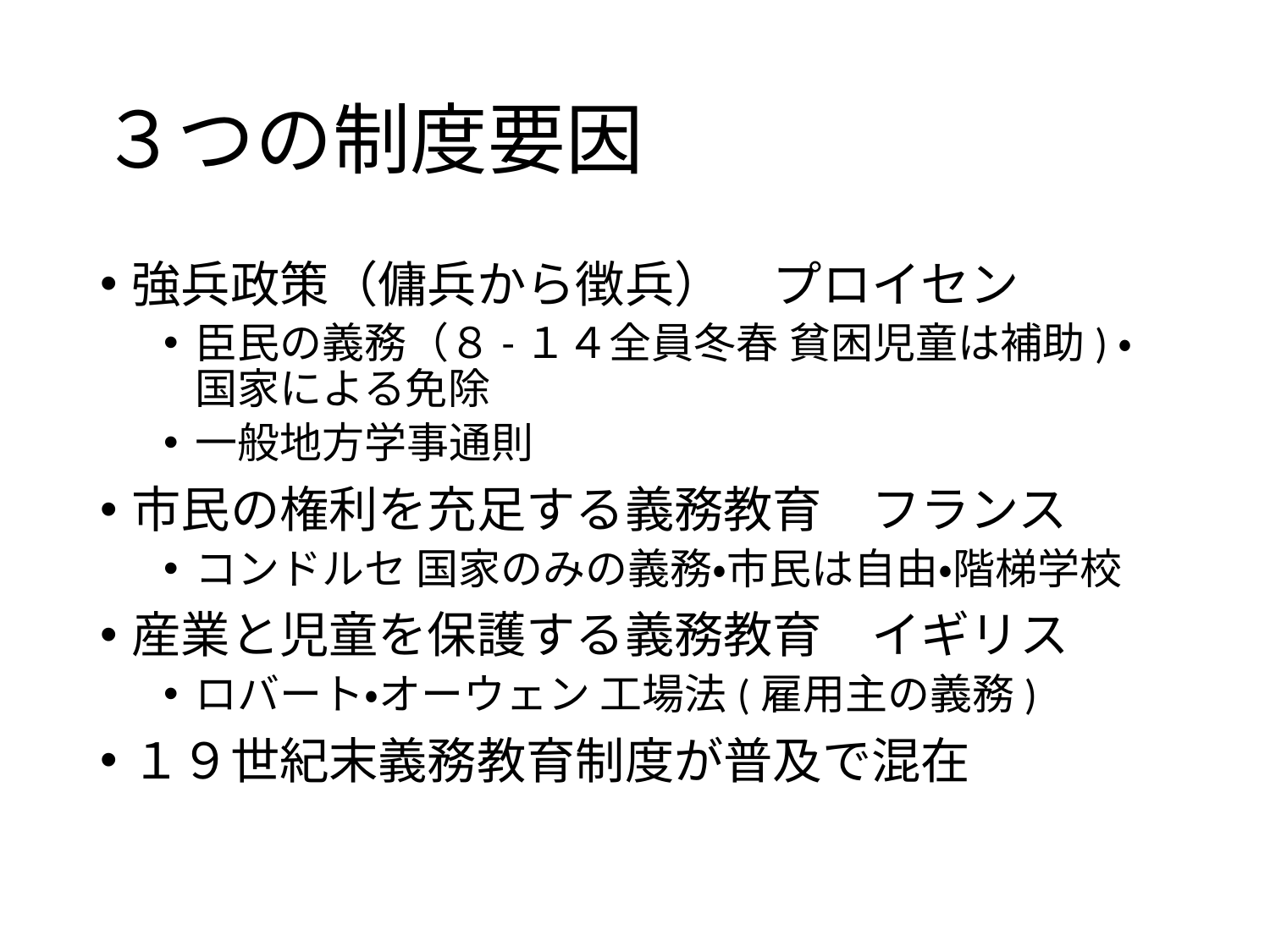

# ３つの制度要因
強兵政策（傭兵から徴兵）　プロイセン
臣民の義務（８-１４全員冬春 貧困児童は補助)・国家による免除
一般地方学事通則
市民の権利を充足する義務教育　フランス
コンドルセ 国家のみの義務・市民は自由・階梯学校
産業と児童を保護する義務教育　イギリス
ロバート・オーウェン 工場法(雇用主の義務)
１９世紀末義務教育制度が普及で混在